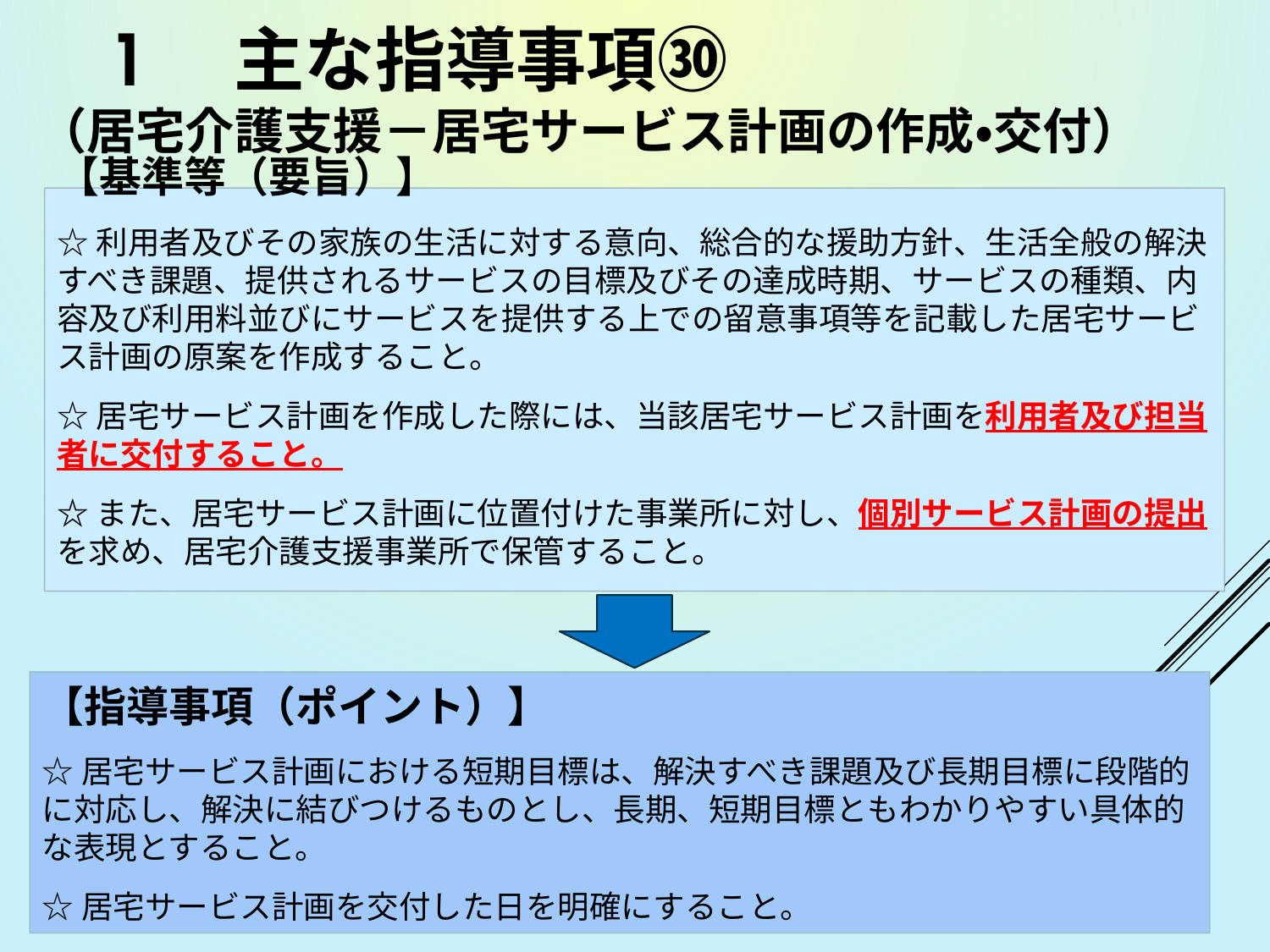

# 1　主な指導事項㉚ （居宅介護支援－居宅サービス計画の作成・交付）
【基準等（要旨）】
☆利用者及びその家族の生活に対する意向、総合的な援助方針、生活全般の解決すべき課題、提供されるサービスの目標及びその達成時期、サービスの種類、内容及び利用料並びにサービスを提供する上での留意事項等を記載した居宅サービス計画の原案を作成すること。
☆居宅サービス計画を作成した際には、当該居宅サービス計画を利用者及び担当者に交付すること。
☆また、居宅サービス計画に位置付けた事業所に対し、個別サービス計画の提出を求め、居宅介護支援事業所で保管すること。

【指導事項（ポイント）】
☆居宅サービス計画における短期目標は、解決すべき課題及び長期目標に段階的に対応し、解決に結びつけるものとし、長期、短期目標ともわかりやすい具体的な表現とすること。
☆居宅サービス計画を交付した日を明確にすること。
34